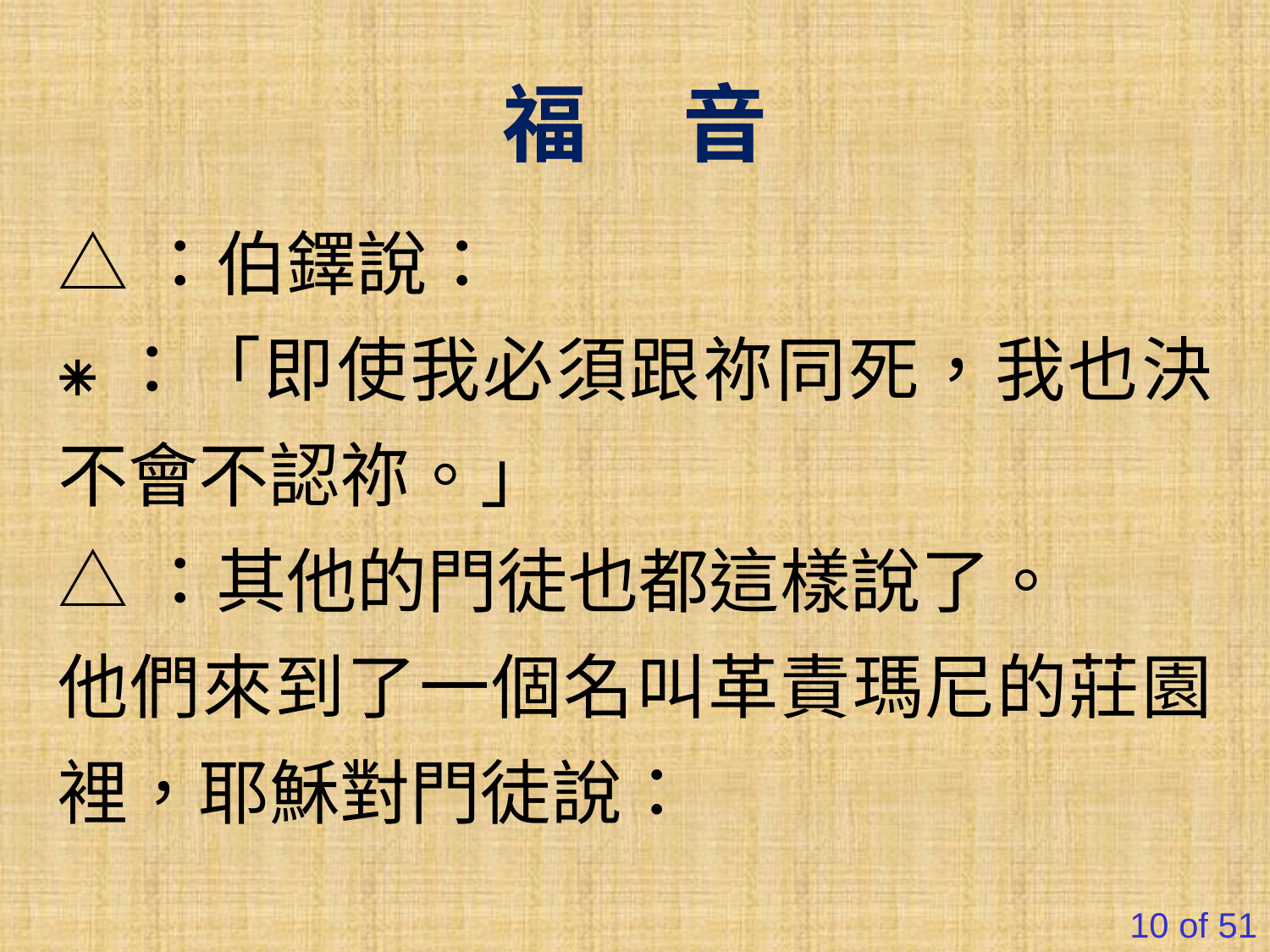

福     音

△：伯鐸說：
⁕：「即使我必須跟祢同死，我也決不會不認祢。」
△：其他的門徒也都這樣說了。
他們來到了一個名叫革責瑪尼的莊園裡，耶穌對門徒說：
10 of 51